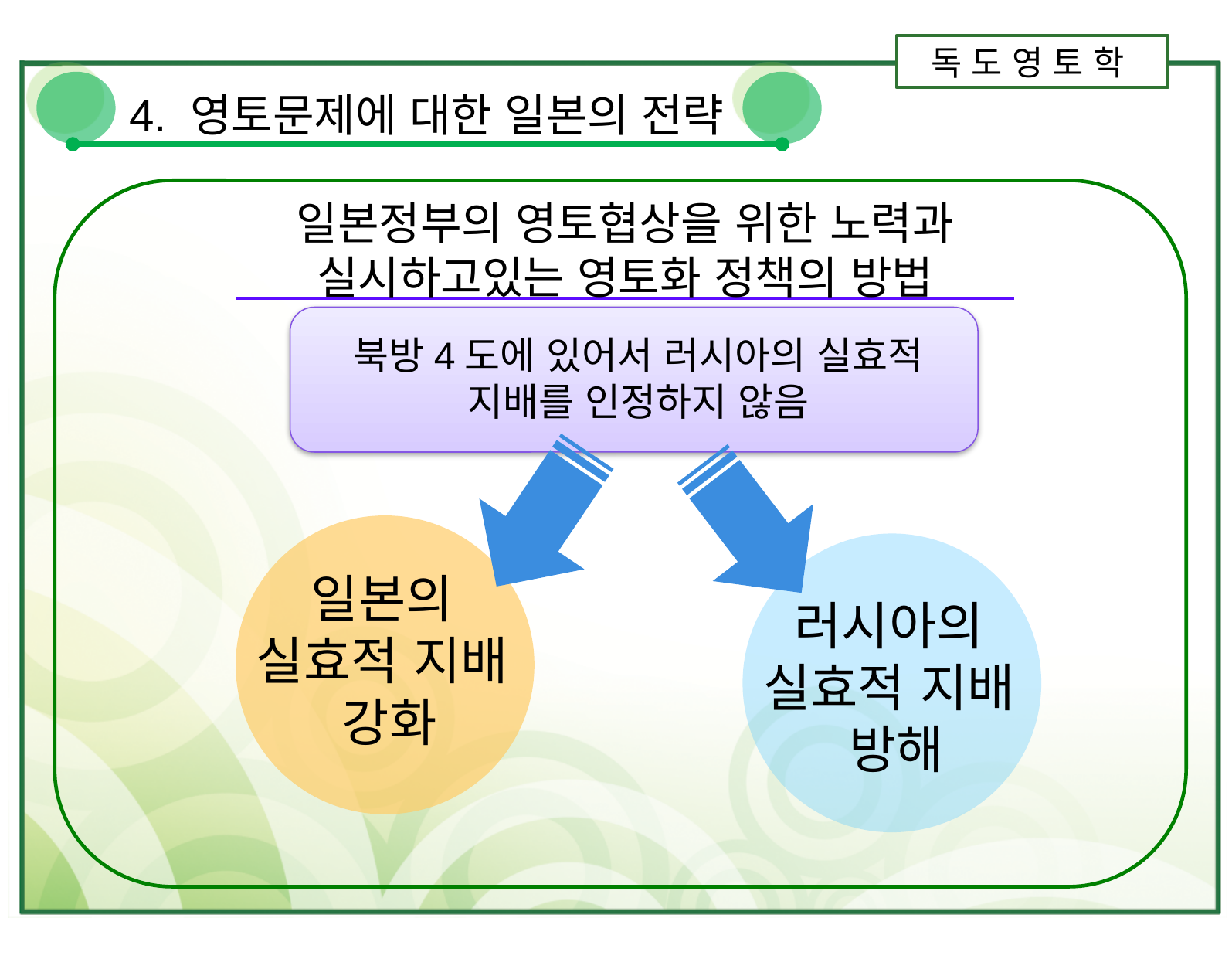

독 도 영 토 학

4. 영토문제에 대한 일본의 전략

일본정부의 영토협상을 위한 노력과
실시하고있는 영토화 정책의 방법

북방4도에 있어서 러시아의 실효적 지배를 인정하지 않음

일본의
실효적 지배
강화

러시아의
실효적 지배
방해